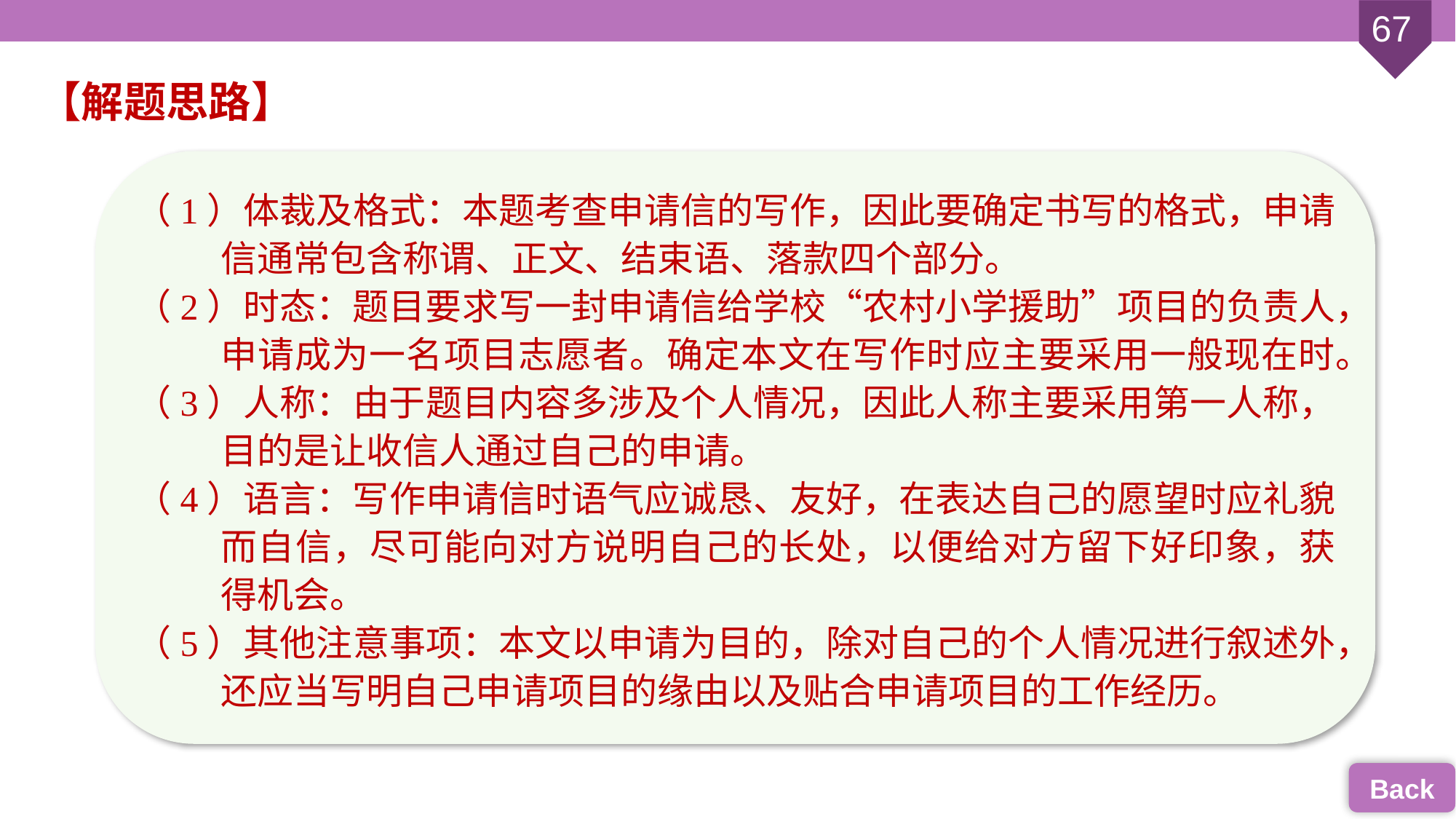

【解题思路】
（1）体裁及格式：本题考查申请信的写作，因此要确定书写的格式，申请信通常包含称谓、正文、结束语、落款四个部分。
（2）时态：题目要求写一封申请信给学校“农村小学援助”项目的负责人，申请成为一名项目志愿者。确定本文在写作时应主要采用一般现在时。
（3）人称：由于题目内容多涉及个人情况，因此人称主要采用第一人称，目的是让收信人通过自己的申请。
（4）语言：写作申请信时语气应诚恳、友好，在表达自己的愿望时应礼貌而自信，尽可能向对方说明自己的长处，以便给对方留下好印象，获得机会。
（5）其他注意事项：本文以申请为目的，除对自己的个人情况进行叙述外，还应当写明自己申请项目的缘由以及贴合申请项目的工作经历。
Back